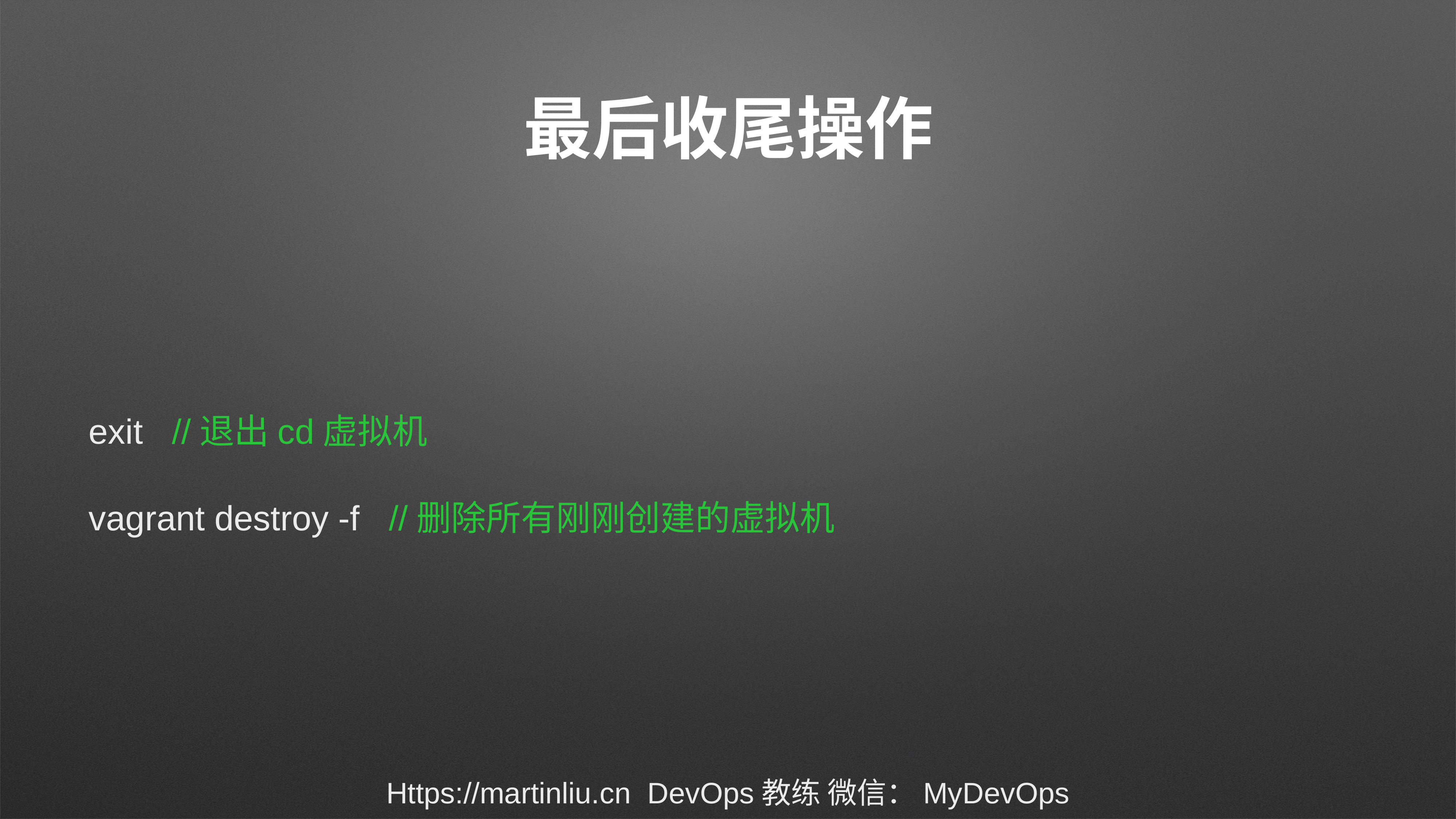

# 最后收尾操作
exit   //退出cd虚拟机
vagrant destroy -f   //删除所有刚刚创建的虚拟机